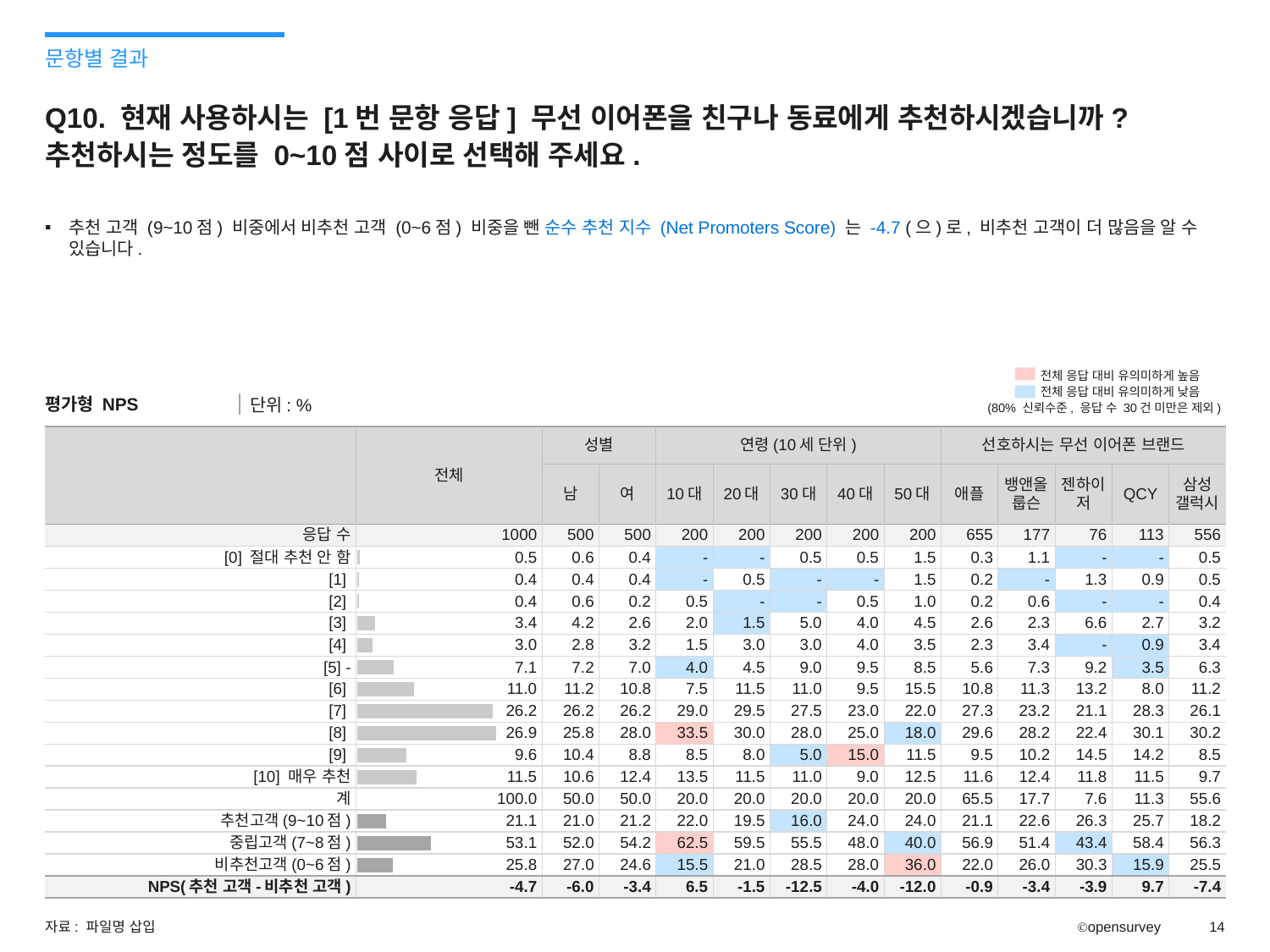

문항별 결과
# Q10. 현재 사용하시는 [1번 문항 응답] 무선 이어폰을 친구나 동료에게 추천하시겠습니까? 추천하시는 정도를 0~10점 사이로 선택해 주세요.
추천 고객 (9~10점) 비중에서 비추천 고객 (0~6점) 비중을 뺀 순수 추천 지수 (Net Promoters Score) 는 -4.7 (으)로, 비추천 고객이 더 많음을 알 수 있습니다.
H
전체 응답 대비 유의미하게 높음
전체 응답 대비 유의미하게 낮음
L
평가형 NPS
단위: %
(80% 신뢰수준, 응답 수 30건 미만은 제외)
|  | 전체 | 성별 |  | 연령(10세 단위) |  |  |  |  | 선호하시는 무선 이어폰 브랜드 |  |  |  |  |
| --- | --- | --- | --- | --- | --- | --- | --- | --- | --- | --- | --- | --- | --- |
|  |  | 남 | 여 | 10대 | 20대 | 30대 | 40대 | 50대 | 애플 | 뱅앤올룹슨 | 젠하이저 | QCY | 삼성 갤럭시 |
| 응답 수 | 1000 | 500 | 500 | 200 | 200 | 200 | 200 | 200 | 655 | 177 | 76 | 113 | 556 |
| [0] 절대 추천 안 함 | 0.5 | 0.6 | 0.4 | - | - | 0.5 | 0.5 | 1.5 | 0.3 | 1.1 | - | - | 0.5 |
| [1] | 0.4 | 0.4 | 0.4 | - | 0.5 | - | - | 1.5 | 0.2 | - | 1.3 | 0.9 | 0.5 |
| [2] | 0.4 | 0.6 | 0.2 | 0.5 | - | - | 0.5 | 1.0 | 0.2 | 0.6 | - | - | 0.4 |
| [3] | 3.4 | 4.2 | 2.6 | 2.0 | 1.5 | 5.0 | 4.0 | 4.5 | 2.6 | 2.3 | 6.6 | 2.7 | 3.2 |
| [4] | 3.0 | 2.8 | 3.2 | 1.5 | 3.0 | 3.0 | 4.0 | 3.5 | 2.3 | 3.4 | - | 0.9 | 3.4 |
| [5] - | 7.1 | 7.2 | 7.0 | 4.0 | 4.5 | 9.0 | 9.5 | 8.5 | 5.6 | 7.3 | 9.2 | 3.5 | 6.3 |
| [6] | 11.0 | 11.2 | 10.8 | 7.5 | 11.5 | 11.0 | 9.5 | 15.5 | 10.8 | 11.3 | 13.2 | 8.0 | 11.2 |
| [7] | 26.2 | 26.2 | 26.2 | 29.0 | 29.5 | 27.5 | 23.0 | 22.0 | 27.3 | 23.2 | 21.1 | 28.3 | 26.1 |
| [8] | 26.9 | 25.8 | 28.0 | 33.5 | 30.0 | 28.0 | 25.0 | 18.0 | 29.6 | 28.2 | 22.4 | 30.1 | 30.2 |
| [9] | 9.6 | 10.4 | 8.8 | 8.5 | 8.0 | 5.0 | 15.0 | 11.5 | 9.5 | 10.2 | 14.5 | 14.2 | 8.5 |
| [10] 매우 추천 | 11.5 | 10.6 | 12.4 | 13.5 | 11.5 | 11.0 | 9.0 | 12.5 | 11.6 | 12.4 | 11.8 | 11.5 | 9.7 |
| 계 | 100.0 | 50.0 | 50.0 | 20.0 | 20.0 | 20.0 | 20.0 | 20.0 | 65.5 | 17.7 | 7.6 | 11.3 | 55.6 |
| 추천고객(9~10점) | 21.1 | 21.0 | 21.2 | 22.0 | 19.5 | 16.0 | 24.0 | 24.0 | 21.1 | 22.6 | 26.3 | 25.7 | 18.2 |
| 중립고객(7~8점) | 53.1 | 52.0 | 54.2 | 62.5 | 59.5 | 55.5 | 48.0 | 40.0 | 56.9 | 51.4 | 43.4 | 58.4 | 56.3 |
| 비추천고객(0~6점) | 25.8 | 27.0 | 24.6 | 15.5 | 21.0 | 28.5 | 28.0 | 36.0 | 22.0 | 26.0 | 30.3 | 15.9 | 25.5 |
| NPS(추천 고객-비추천 고객) | -4.7 | -6.0 | -3.4 | 6.5 | -1.5 | -12.5 | -4.0 | -12.0 | -0.9 | -3.4 | -3.9 | 9.7 | -7.4 |

### Chart

| Category | value |
|---|---|
| [0] 절대 추천 안 함 | 0.5 |
| [1]  | 0.4 |
| [2]  | 0.4 |
| [3]  | 3.4 |
| [4]  | 3.0 |
| [5] - | 7.1 |
| [6]  | 11.0 |
| [7]  | 26.2 |
| [8]  | 26.9 |
| [9]  | 9.6 |
| [10] 매우 추천 | 11.5 |

### Chart

| Category | value |
|---|---|
| 추천고객(9~10점) | 21.1 |
| 중립고객(7~8점) | 53.1 |
| 비추천고객(0~6점) | 25.8 |
| NPS(추천 고객-비추천 고객) | -4.7 |
자료: 파일명 삽입
Ⓒopensurvey
14